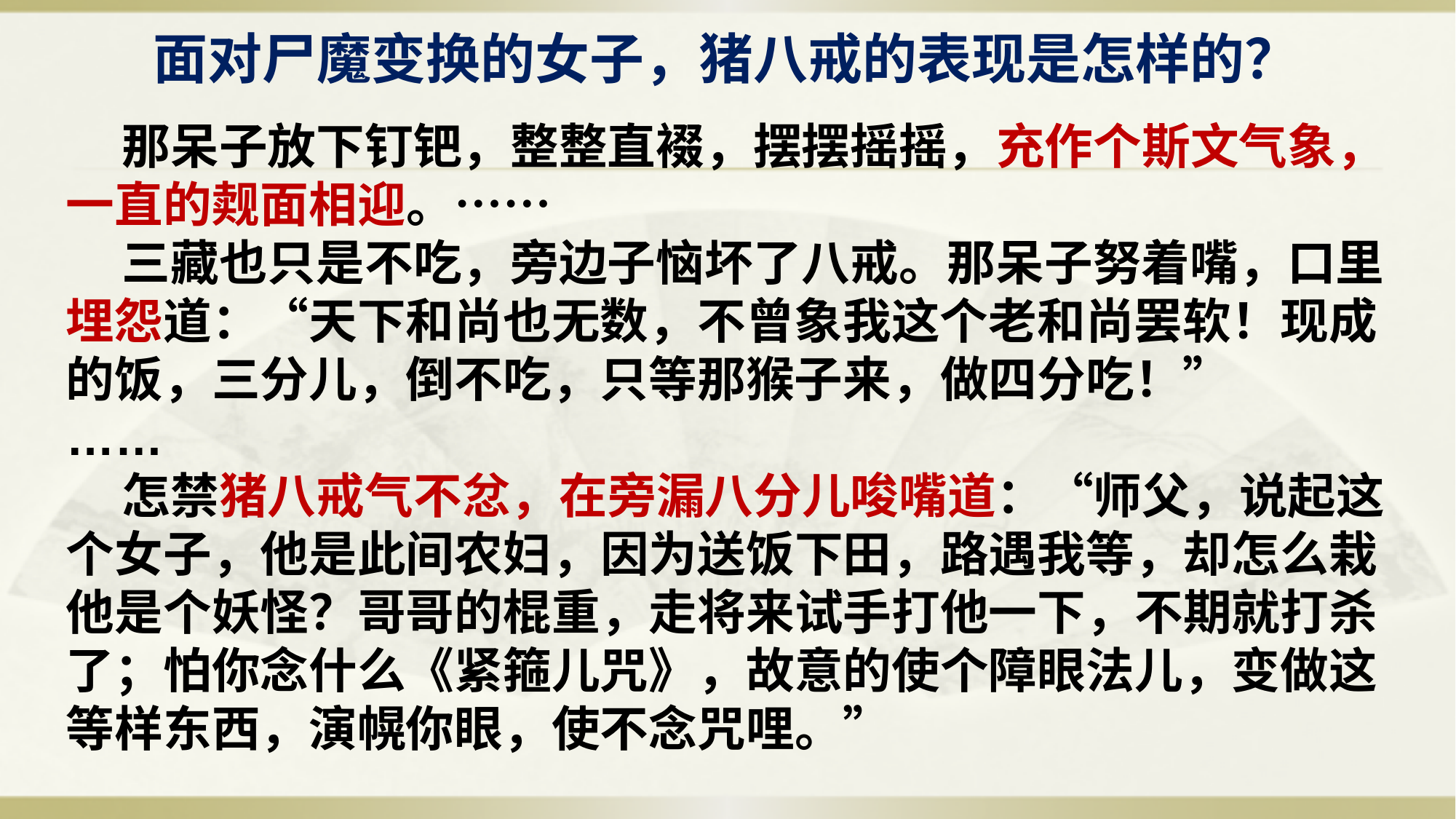

面对尸魔变换的女子，猪八戒的表现是怎样的？
    那呆子放下钉钯，整整直裰，摆摆摇摇，充作个斯文气象，一直的觌面相迎。……
    三藏也只是不吃，旁边子恼坏了八戒。那呆子努着嘴，口里埋怨道：“天下和尚也无数，不曾象我这个老和尚罢软！现成的饭，三分儿，倒不吃，只等那猴子来，做四分吃！”
……
    怎禁猪八戒气不忿，在旁漏八分儿唆嘴道：“师父，说起这个女子，他是此间农妇，因为送饭下田，路遇我等，却怎么栽他是个妖怪？哥哥的棍重，走将来试手打他一下，不期就打杀了；怕你念什么《紧箍儿咒》，故意的使个障眼法儿，变做这等样东西，演幌你眼，使不念咒哩。”